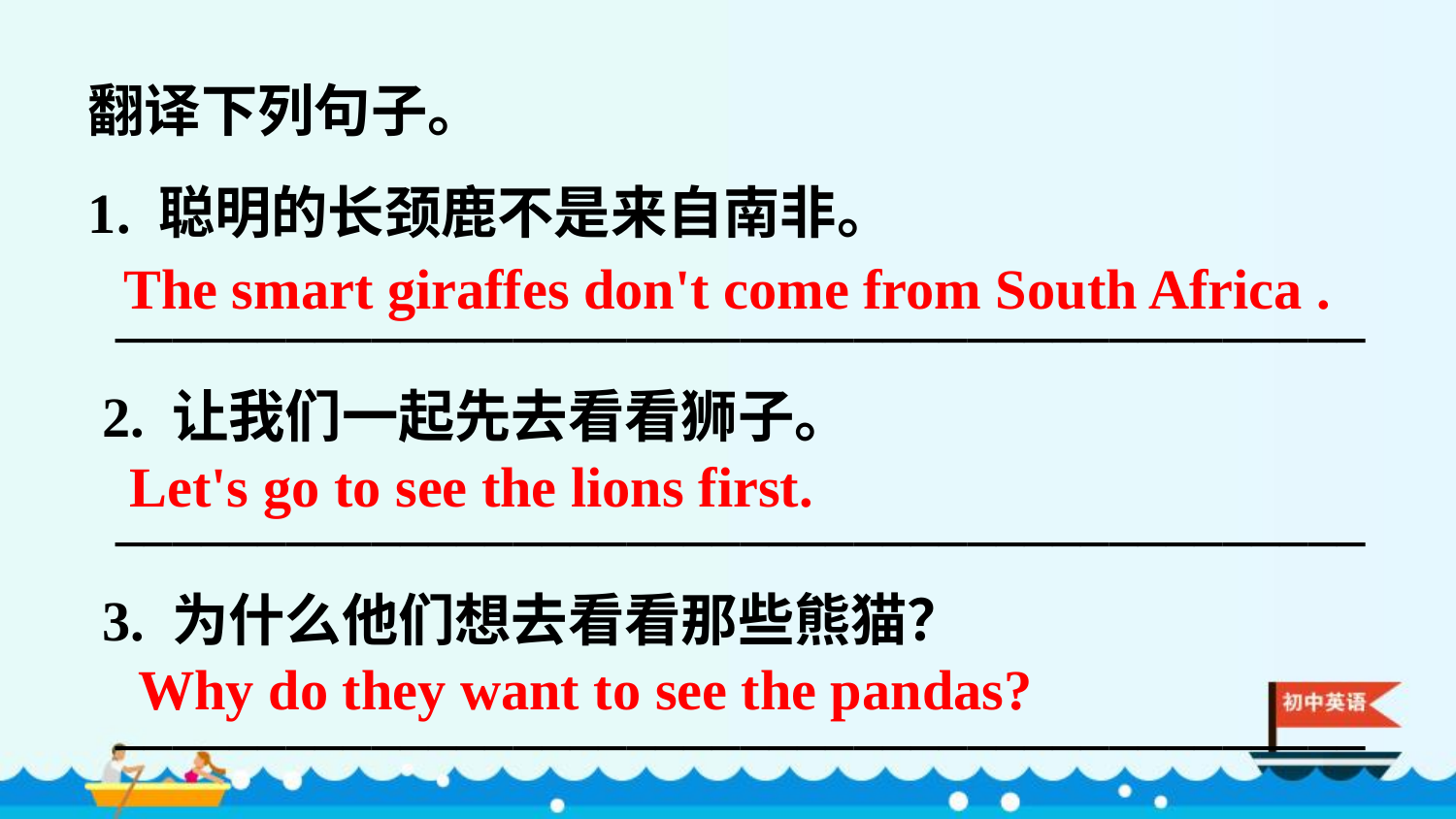

翻译下列句子。
1. 聪明的长颈鹿不是来自南非。
  ____________________________________________
 2. 让我们一起先去看看狮子。
  ____________________________________________
 3. 为什么他们想去看看那些熊猫？
  ____________________________________________
The smart giraffes don't come from South Africa .
Let's go to see the lions first.
 Why do they want to see the pandas?